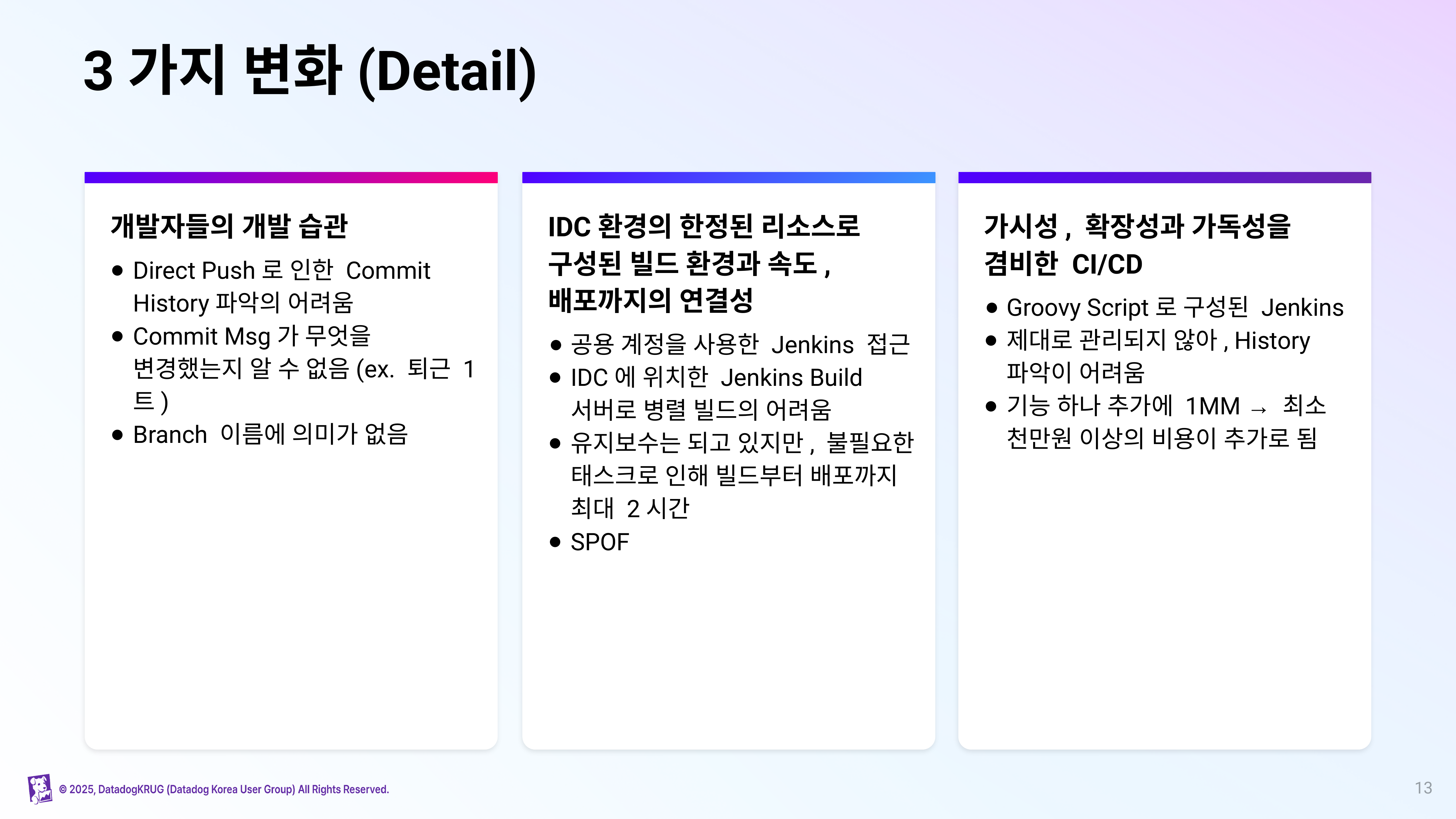

# 3가지 변화(Detail)
개발자들의 개발 습관
Direct Push로 인한 Commit History파악의 어려움
Commit Msg가 무엇을 변경했는지 알 수 없음(ex. 퇴근 1트)
Branch 이름에 의미가 없음

IDC환경의 한정된 리소스로 구성된 빌드 환경과 속도, 배포까지의 연결성
공용 계정을 사용한 Jenkins 접근
IDC에 위치한 Jenkins Build 서버로 병렬 빌드의 어려움
유지보수는 되고 있지만, 불필요한 태스크로 인해 빌드부터 배포까지 최대 2시간
SPOF

가시성, 확장성과 가독성을 겸비한 CI/CD
Groovy Script로 구성된 Jenkins
제대로 관리되지 않아, History 파악이 어려움
기능 하나 추가에 1MM → 최소 천만원 이상의 비용이 추가로 됨

13